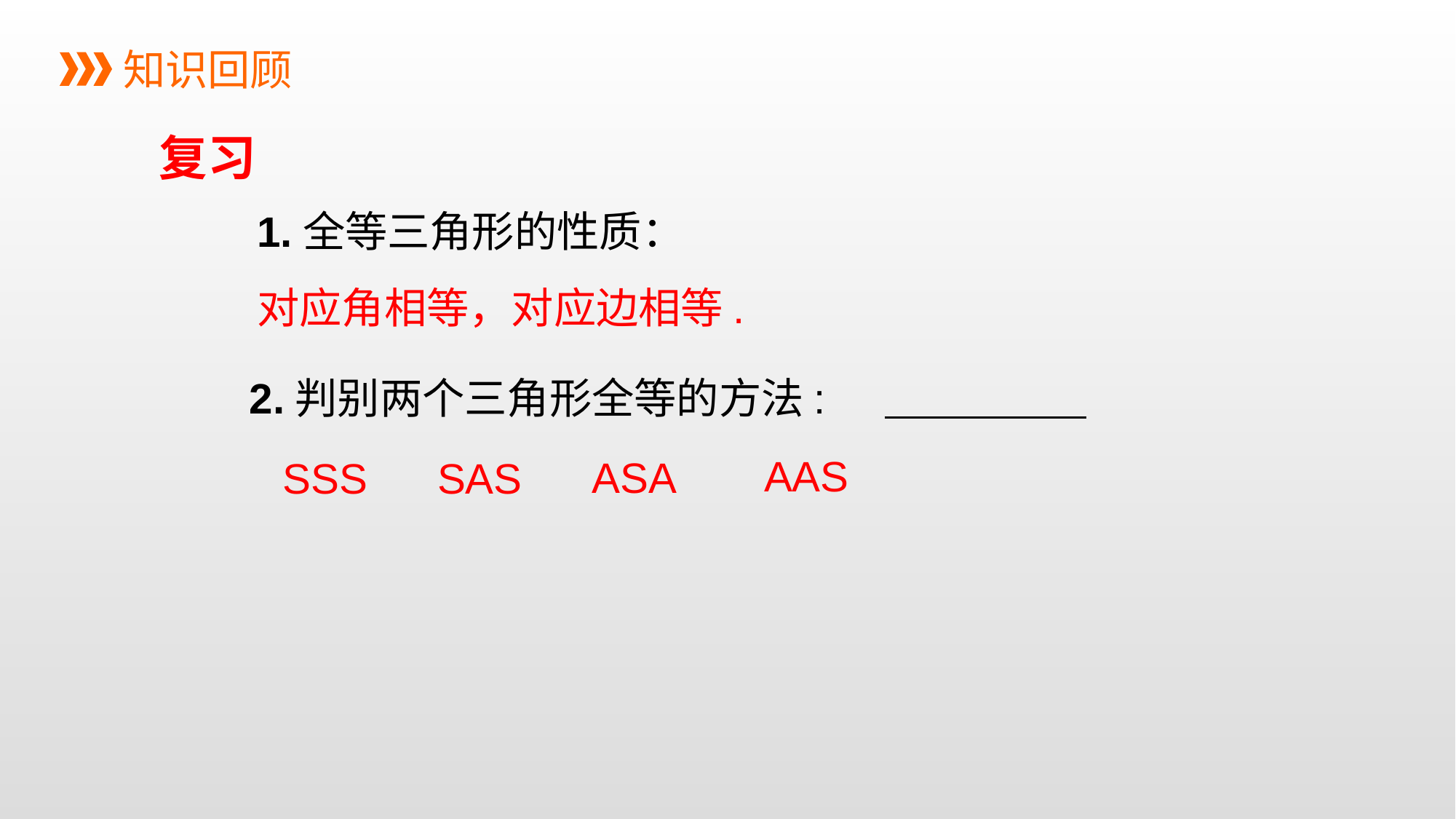

知识回顾

复习
1.全等三角形的性质：
对应角相等，对应边相等.
   2.判别两个三角形全等的方法:
AAS
ASA
SSS
SAS